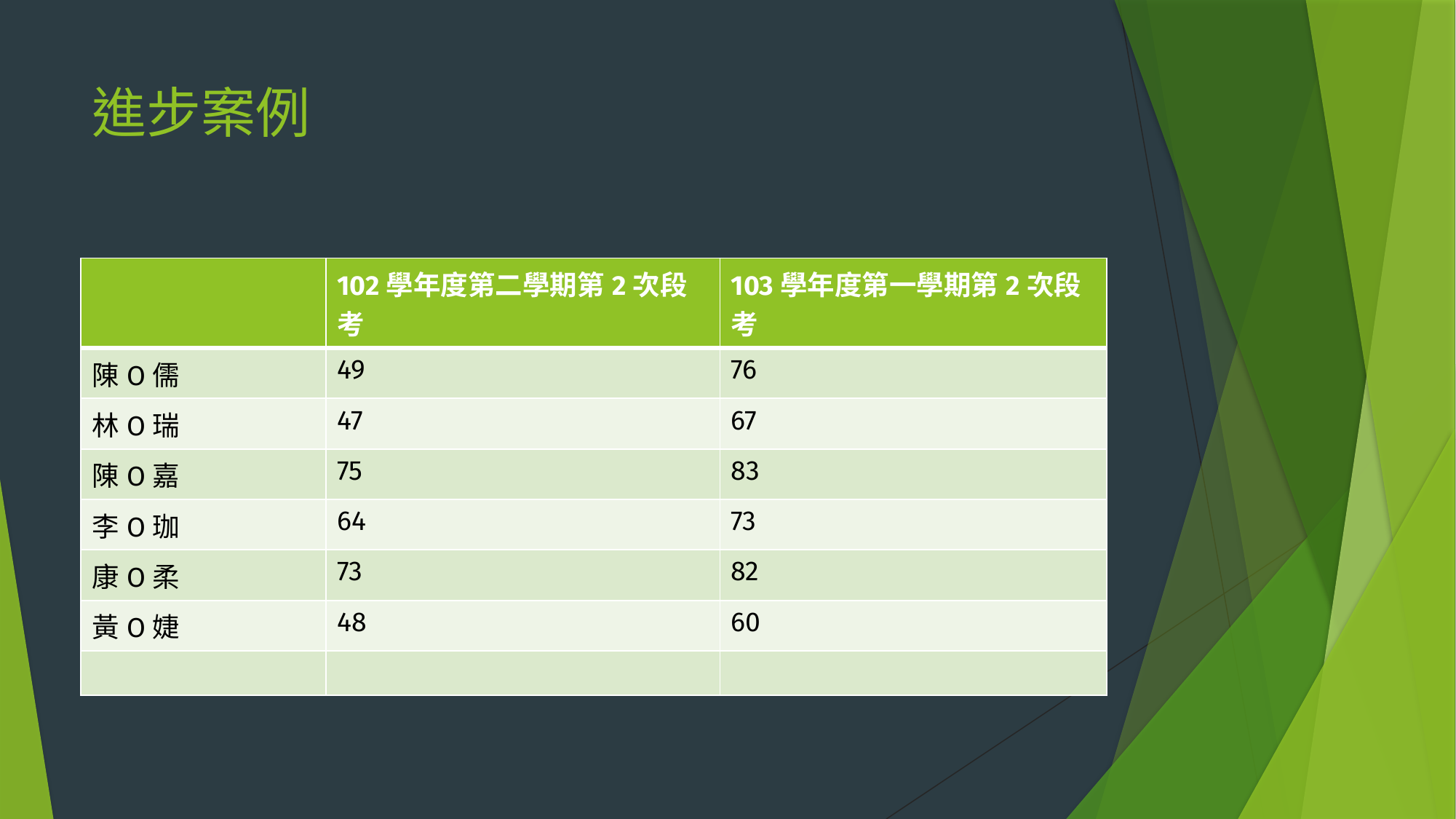

# 進步案例
|  | 102學年度第二學期第2次段考 | 103學年度第一學期第2次段考 |
| --- | --- | --- |
| 陳O儒 | 49 | 76 |
| 林O瑞 | 47 | 67 |
| 陳O嘉 | 75 | 83 |
| 李O珈 | 64 | 73 |
| 康O柔 | 73 | 82 |
| 黃O婕 | 48 | 60 |
|  |  |  |